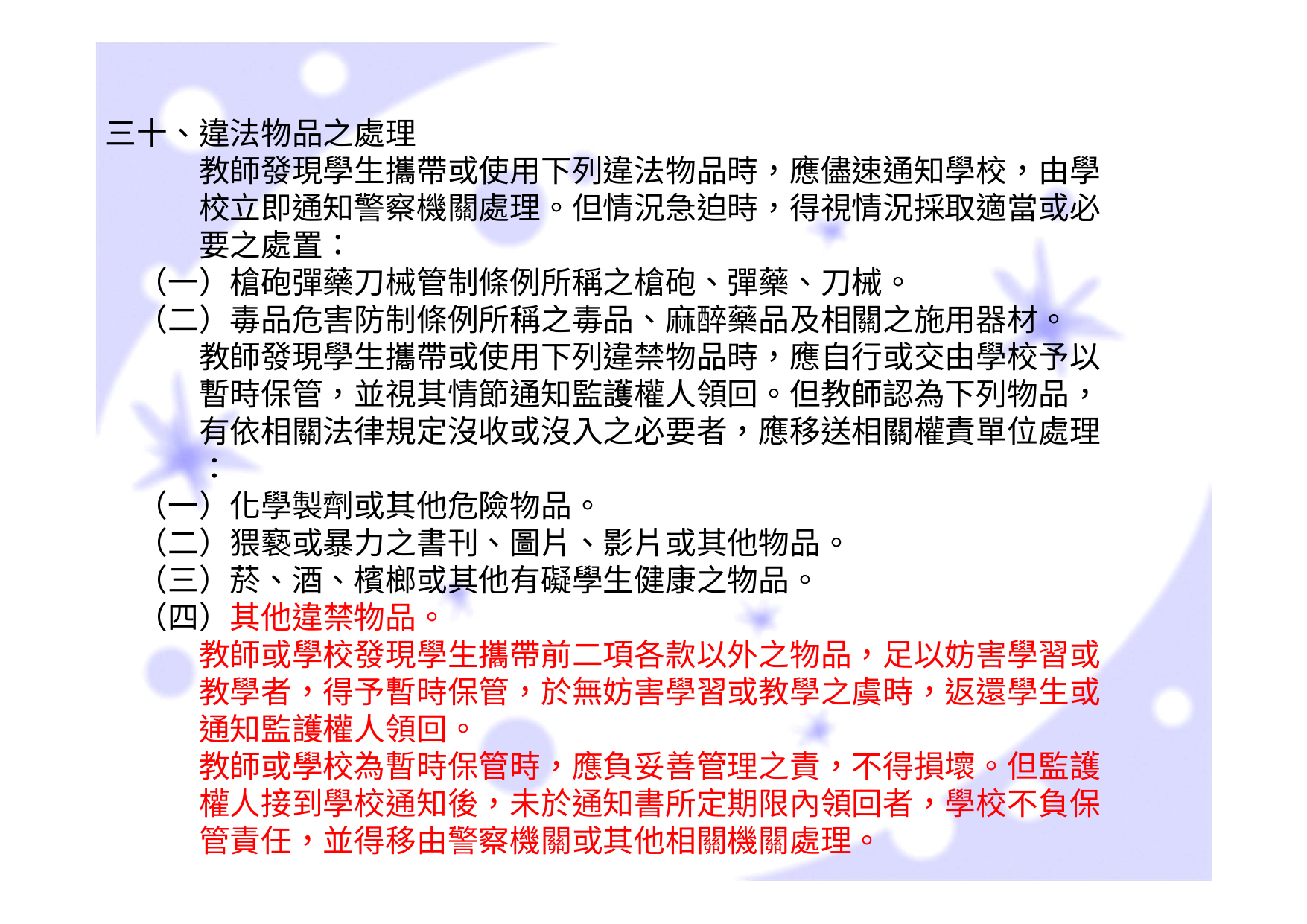

三十、違法物品之處理
　　　教師發現學生攜帶或使用下列違法物品時，應儘速通知學校，由學
　　　校立即通知警察機關處理。但情況急迫時，得視情況採取適當或必
　　　要之處置：
　（一）槍砲彈藥刀械管制條例所稱之槍砲、彈藥、刀械。
　（二）毒品危害防制條例所稱之毒品、麻醉藥品及相關之施用器材。
　　　教師發現學生攜帶或使用下列違禁物品時，應自行或交由學校予以
　　　暫時保管，並視其情節通知監護權人領回。但教師認為下列物品，
　　　有依相關法律規定沒收或沒入之必要者，應移送相關權責單位處理
　　　：
　（一）化學製劑或其他危險物品。
　（二）猥褻或暴力之書刊、圖片、影片或其他物品。
　（三）菸、酒、檳榔或其他有礙學生健康之物品。
　（四）其他違禁物品。
　　　教師或學校發現學生攜帶前二項各款以外之物品，足以妨害學習或
　　　教學者，得予暫時保管，於無妨害學習或教學之虞時，返還學生或
　　　通知監護權人領回。
　　　教師或學校為暫時保管時，應負妥善管理之責，不得損壞。但監護
　　　權人接到學校通知後，未於通知書所定期限內領回者，學校不負保
　　　管責任，並得移由警察機關或其他相關機關處理。